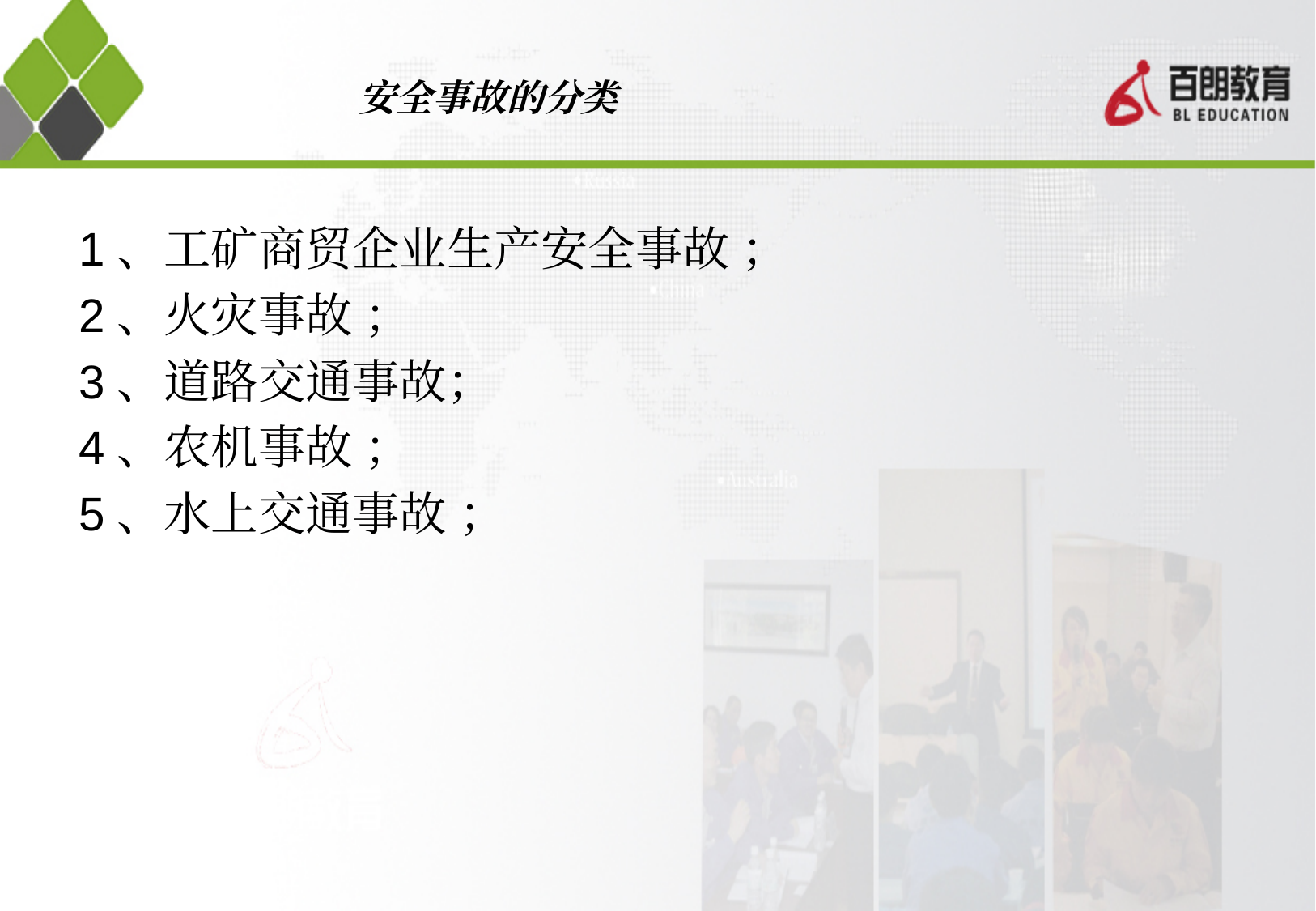

# 安全事故的分类
1、工矿商贸企业生产安全事故 ；
2、火灾事故 ；
3、道路交通事故；
4、农机事故 ；
5、水上交通事故 ；